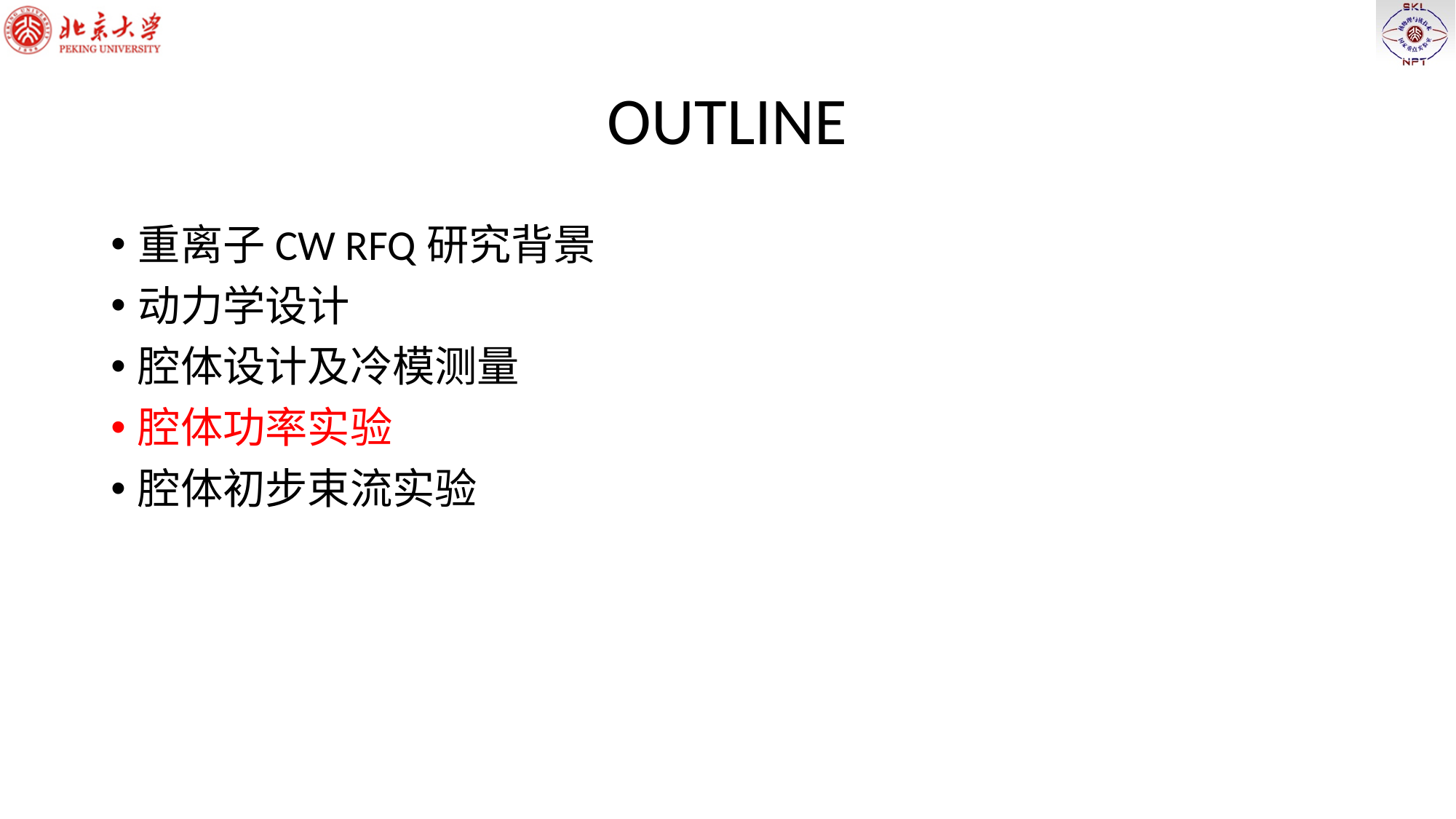

# OUTLINE
重离子CW RFQ研究背景
动力学设计
腔体设计及冷模测量
腔体功率实验
腔体初步束流实验